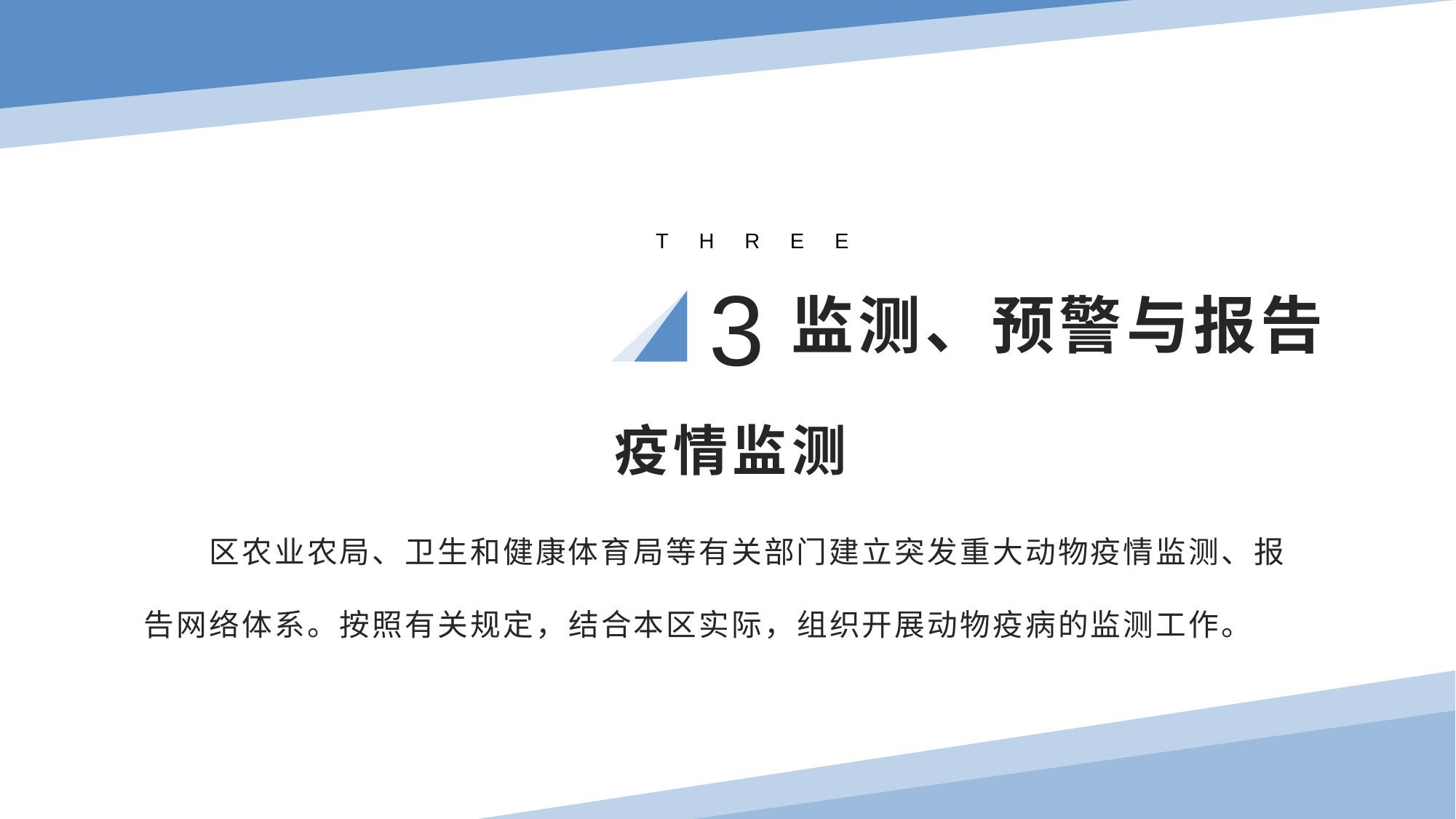

THREE
3
# 监测、预警与报告
疫情监测
区农业农局、卫生和健康体育局等有关部门建立突发重大动物疫情监测、报告网络体系。按照有关规定，结合本区实际，组织开展动物疫病的监测工作。